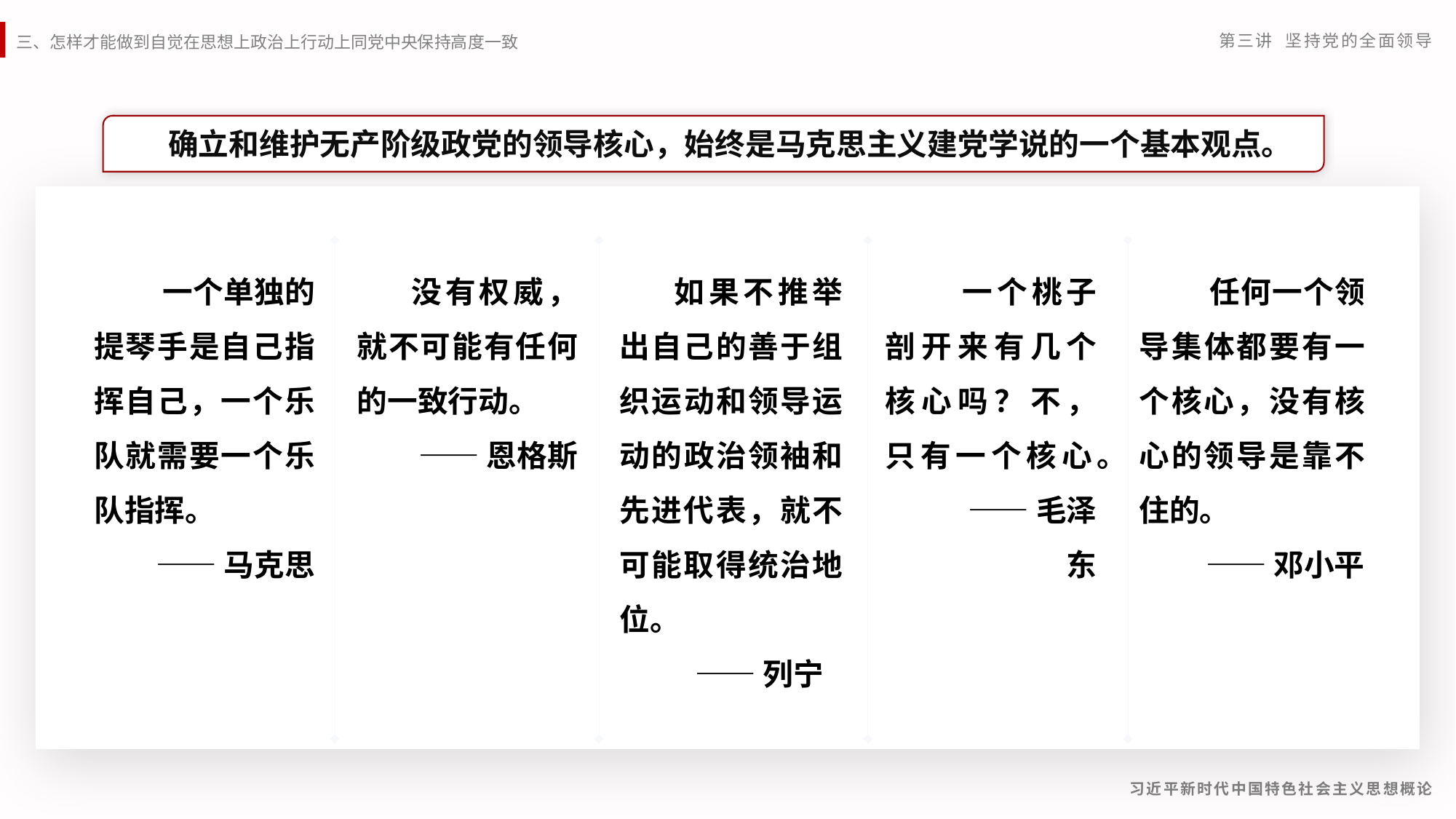

确立和维护无产阶级政党的领导核心，始终是马克思主义建党学说的一个基本观点。

 一个单独的提琴手是自己指挥自己，一个乐队就需要一个乐队指挥。
——马克思
没有权威，就不可能有任何的一致行动。
——恩格斯
如果不推举出自己的善于组织运动和领导运动的政治领袖和先进代表，就不可能取得统治地位。
   ——列宁
 一个桃子剖开来有几个核心吗？不，只有一个核心。
——毛泽东
 任何一个领导集体都要有一个核心，没有核心的领导是靠不住的。
——邓小平